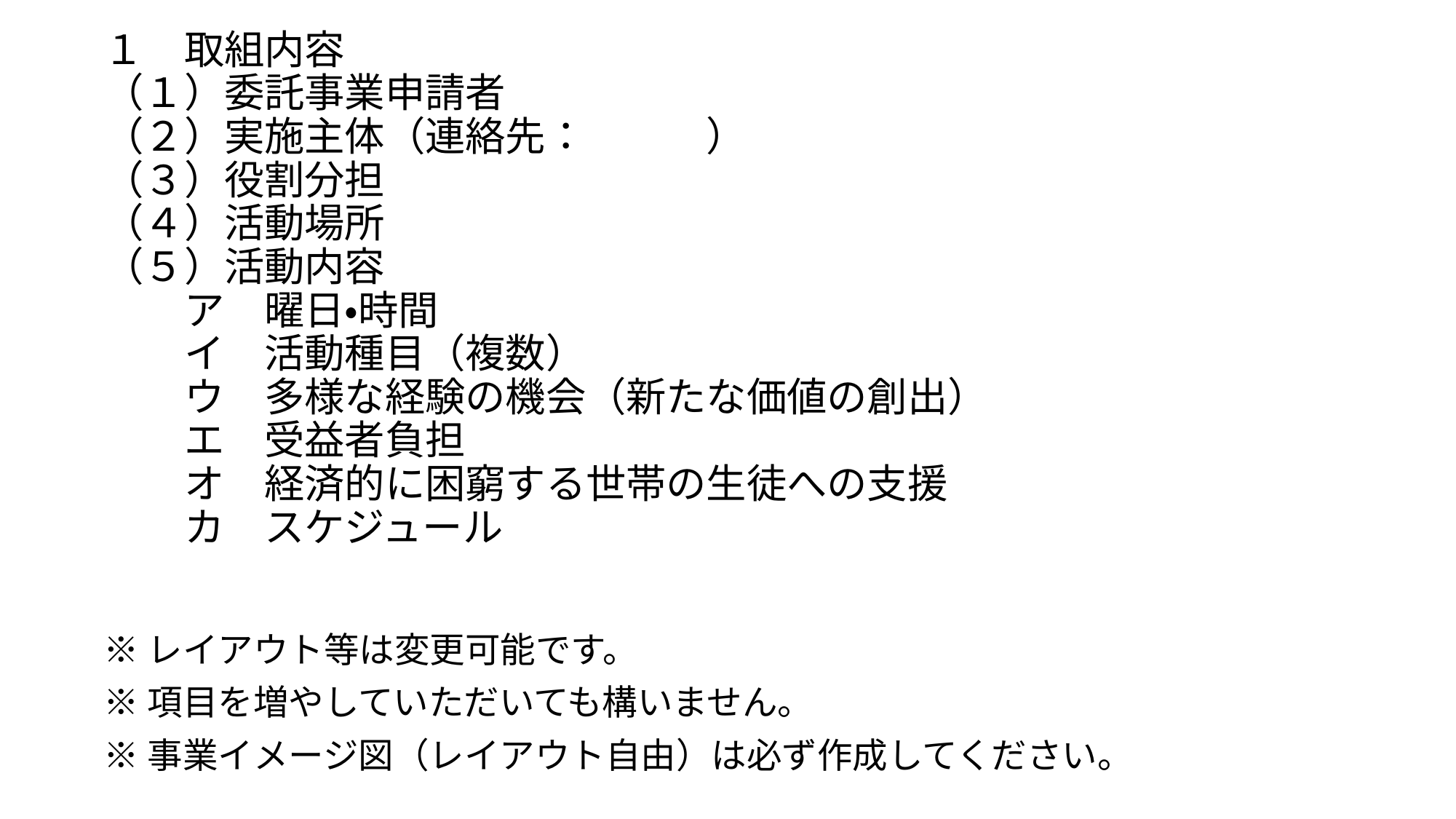

１　取組内容
（１）委託事業申請者
（２）実施主体（連絡先：　　　）
（３）役割分担
（４）活動場所
（５）活動内容
　　ア　曜日・時間
　　イ　活動種目（複数）
　　ウ　多様な経験の機会（新たな価値の創出）
　　エ　受益者負担
　　オ　経済的に困窮する世帯の生徒への支援
　　カ　スケジュール
※レイアウト等は変更可能です。
※項目を増やしていただいても構いません。
※事業イメージ図（レイアウト自由）は必ず作成してください。